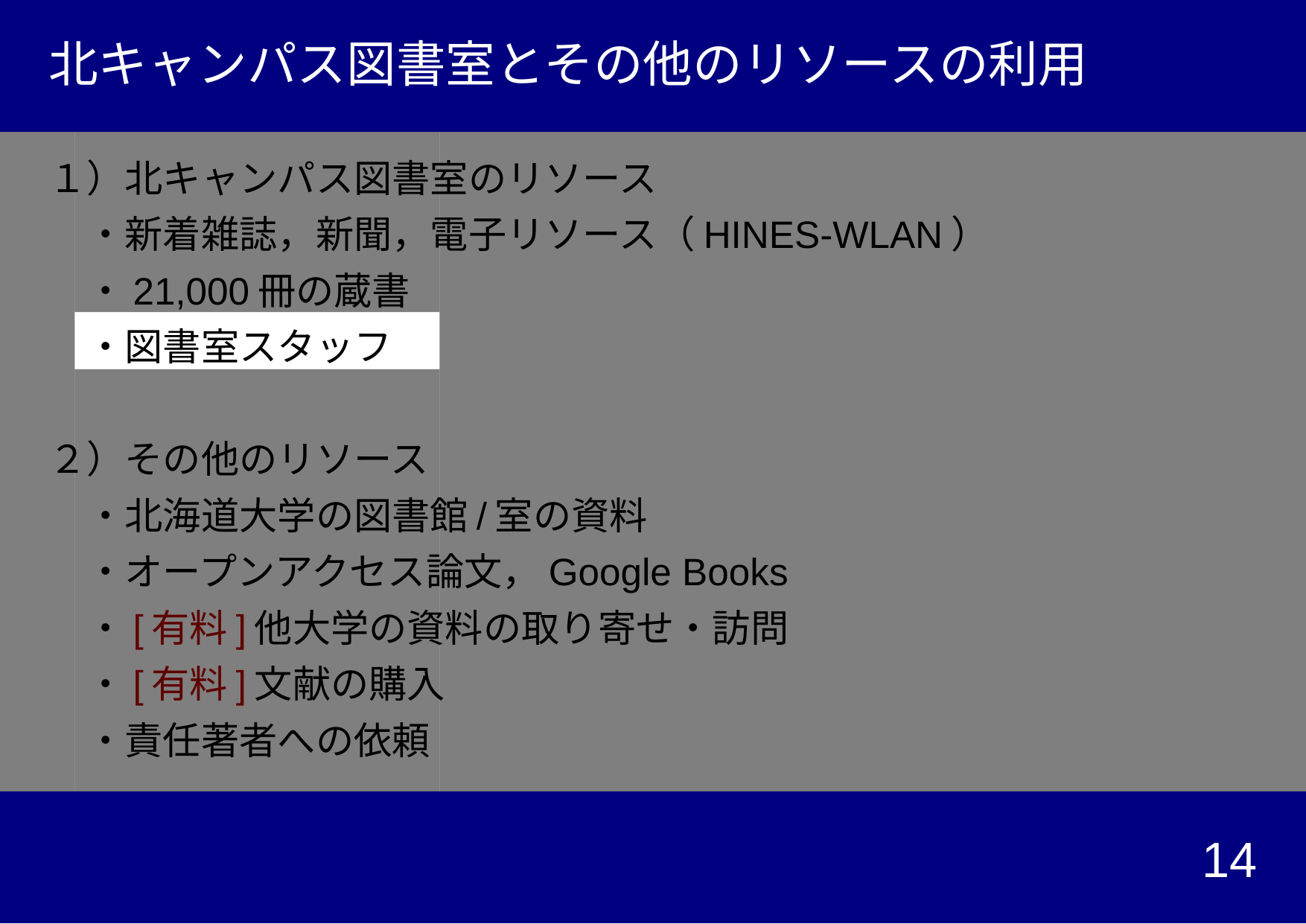

# 北キャンパス図書室とその他のリソースの利用

１）北キャンパス図書室のリソース
　・新着雑誌，新聞，電子リソース（HINES-WLAN）
　・21,000冊の蔵書
　・図書室スタッフ

２）その他のリソース
　・北海道大学の図書館/室の資料
　・オープンアクセス論文，Google Books
　・[有料]他大学の資料の取り寄せ・訪問
　・[有料]文献の購入
　・責任著者への依頼

14